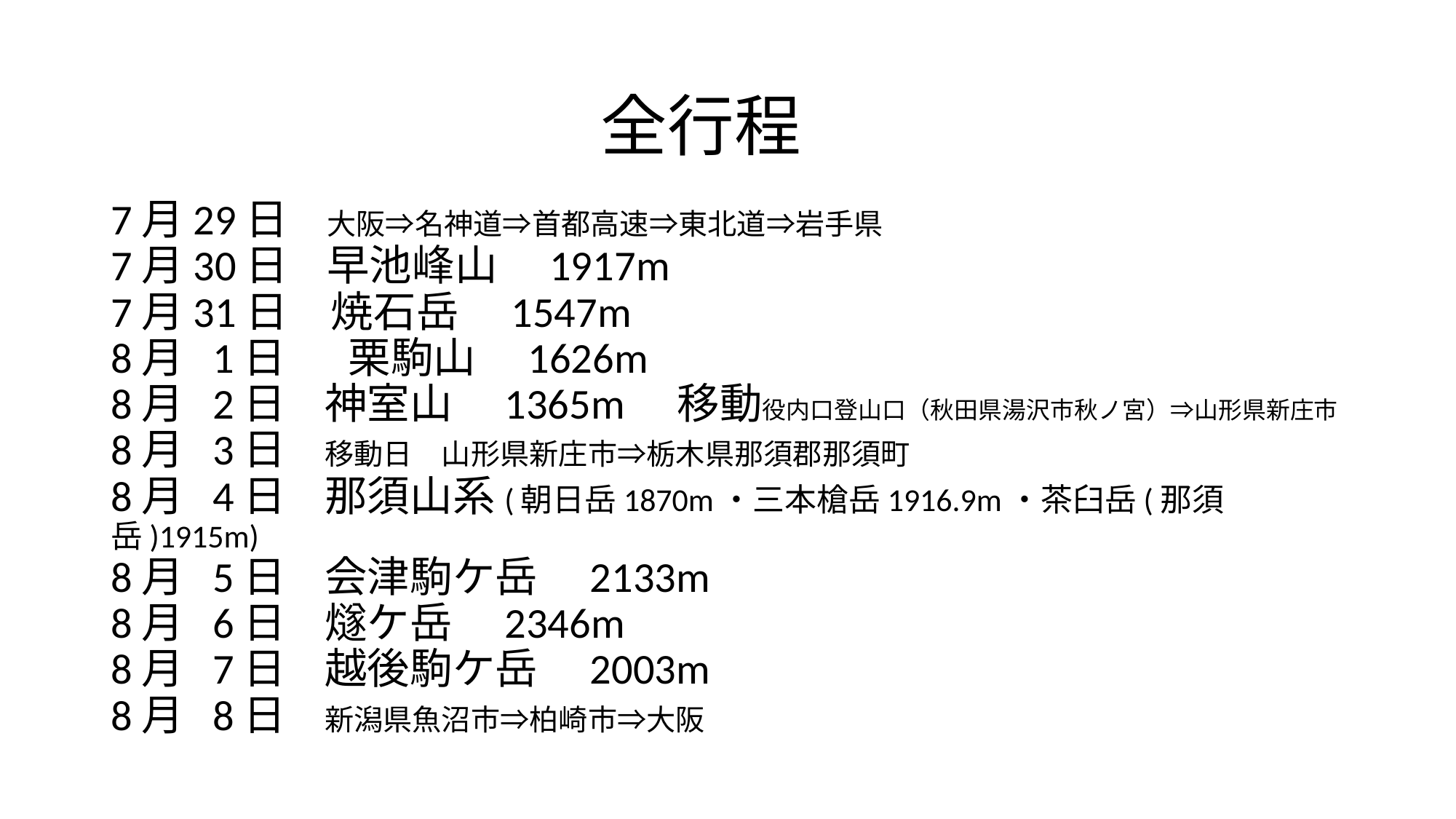

全行程
# 7月29日    大阪⇒名神道⇒首都高速⇒東北道⇒岩手県 7月30日    早池峰山　1917m 7月31日　焼石岳　1547m 8月  1日  　栗駒山　1626m 8月  2日    神室山　1365m　移動役内口登山口（秋田県湯沢市秋ノ宮）⇒山形県新庄市 8月  3日    移動日　山形県新庄市⇒栃木県那須郡那須町 8月  4日    那須山系(朝日岳1870m・三本槍岳1916.9m・茶臼岳(那須岳)1915m) 8月  5日    会津駒ケ岳　2133m 8月  6日    燧ケ岳　2346m 8月  7日    越後駒ケ岳　2003m  8月  8日    新潟県魚沼市⇒柏崎市⇒大阪